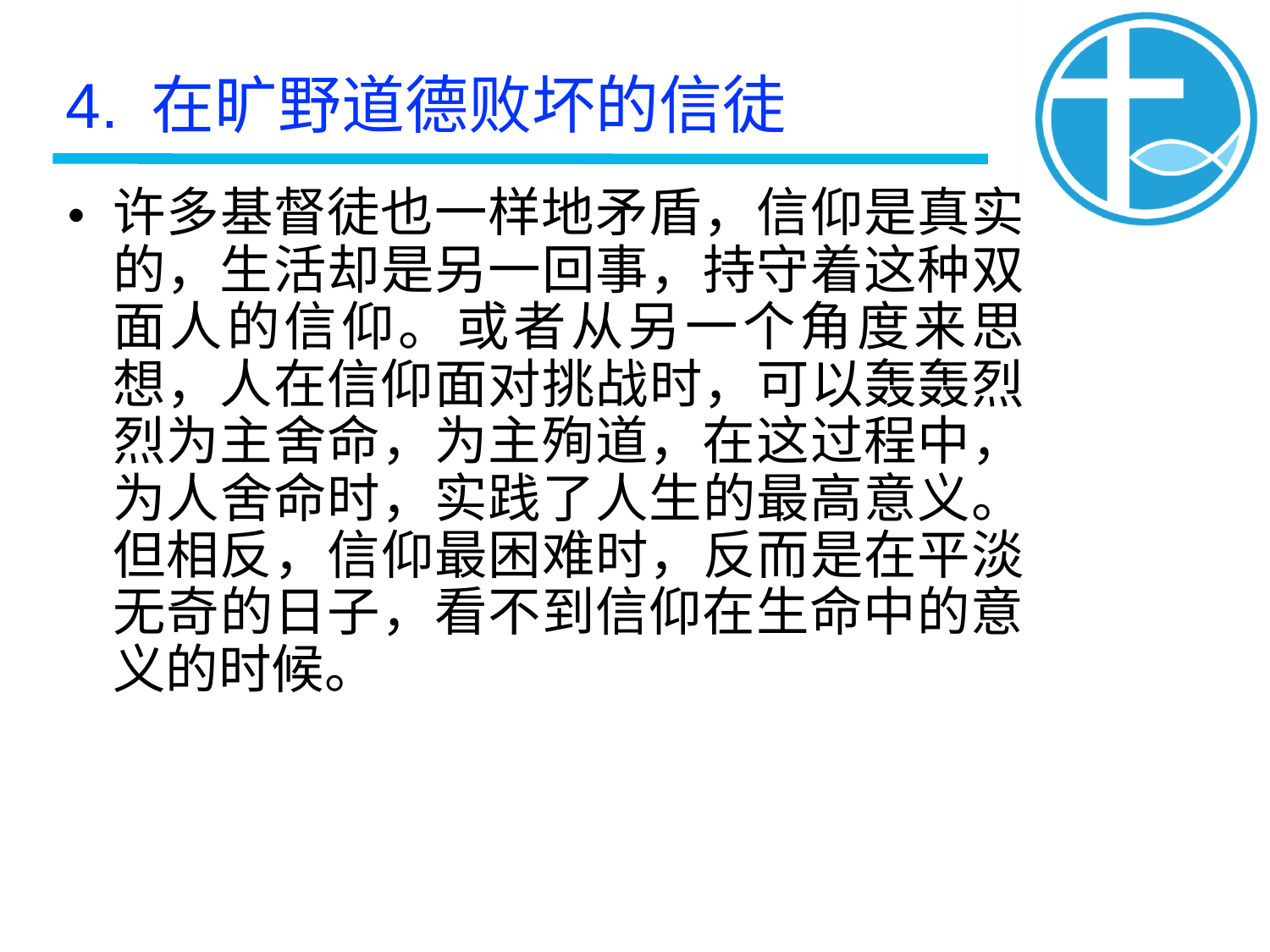

4. 在旷野道德败坏的信徒
许多基督徒也一样地矛盾，信仰是真实的，生活却是另一回事，持守着这种双面人的信仰。或者从另一个角度来思想，人在信仰面对挑战时，可以轰轰烈烈为主舍命，为主殉道，在这过程中，为人舍命时，实践了人生的最高意义。但相反，信仰最困难时，反而是在平淡无奇的日子，看不到信仰在生命中的意义的时候。